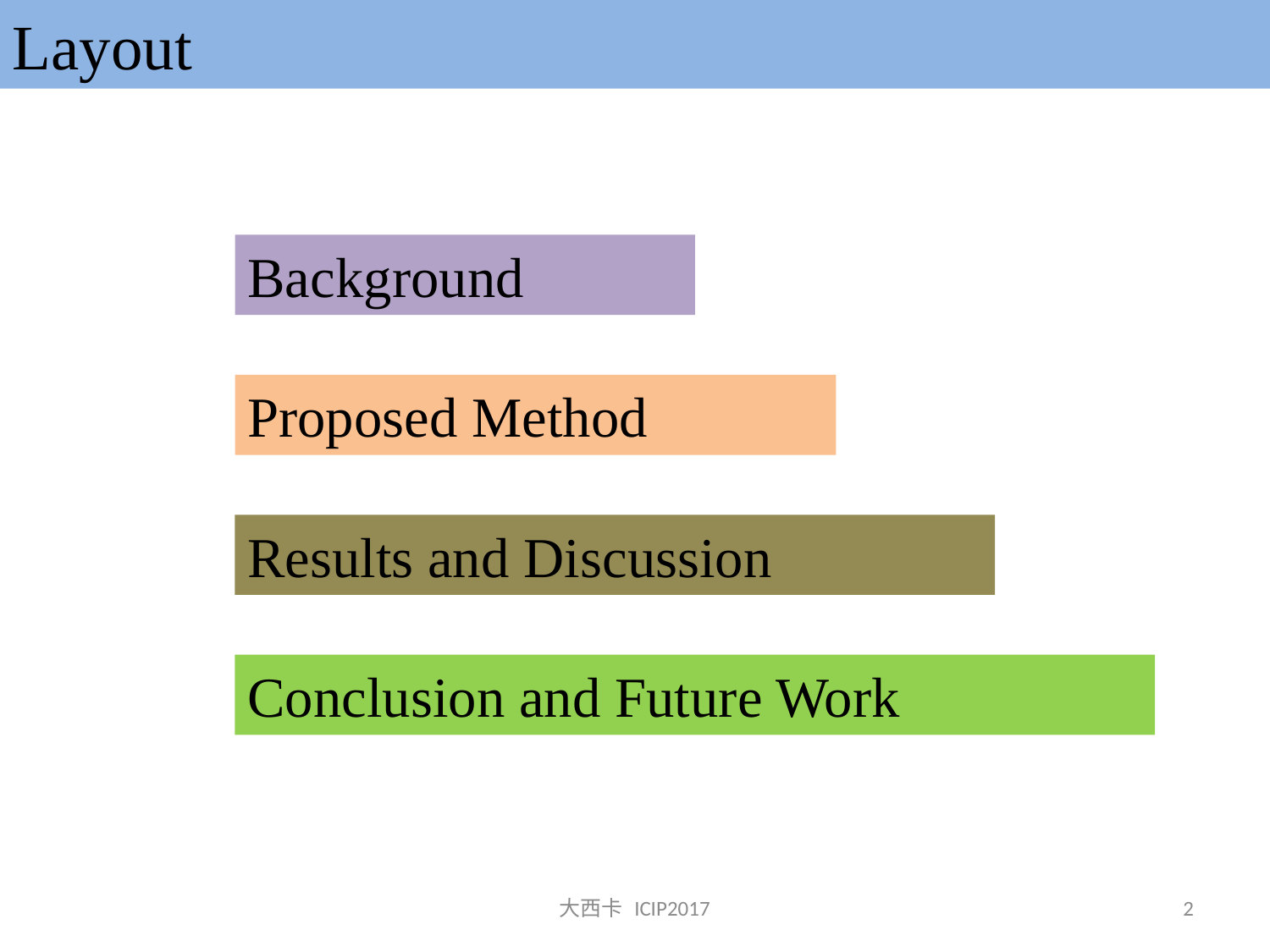

Layout
Background
Proposed Method
Results and Discussion
Conclusion and Future Work
大西卡 ICIP2017
2